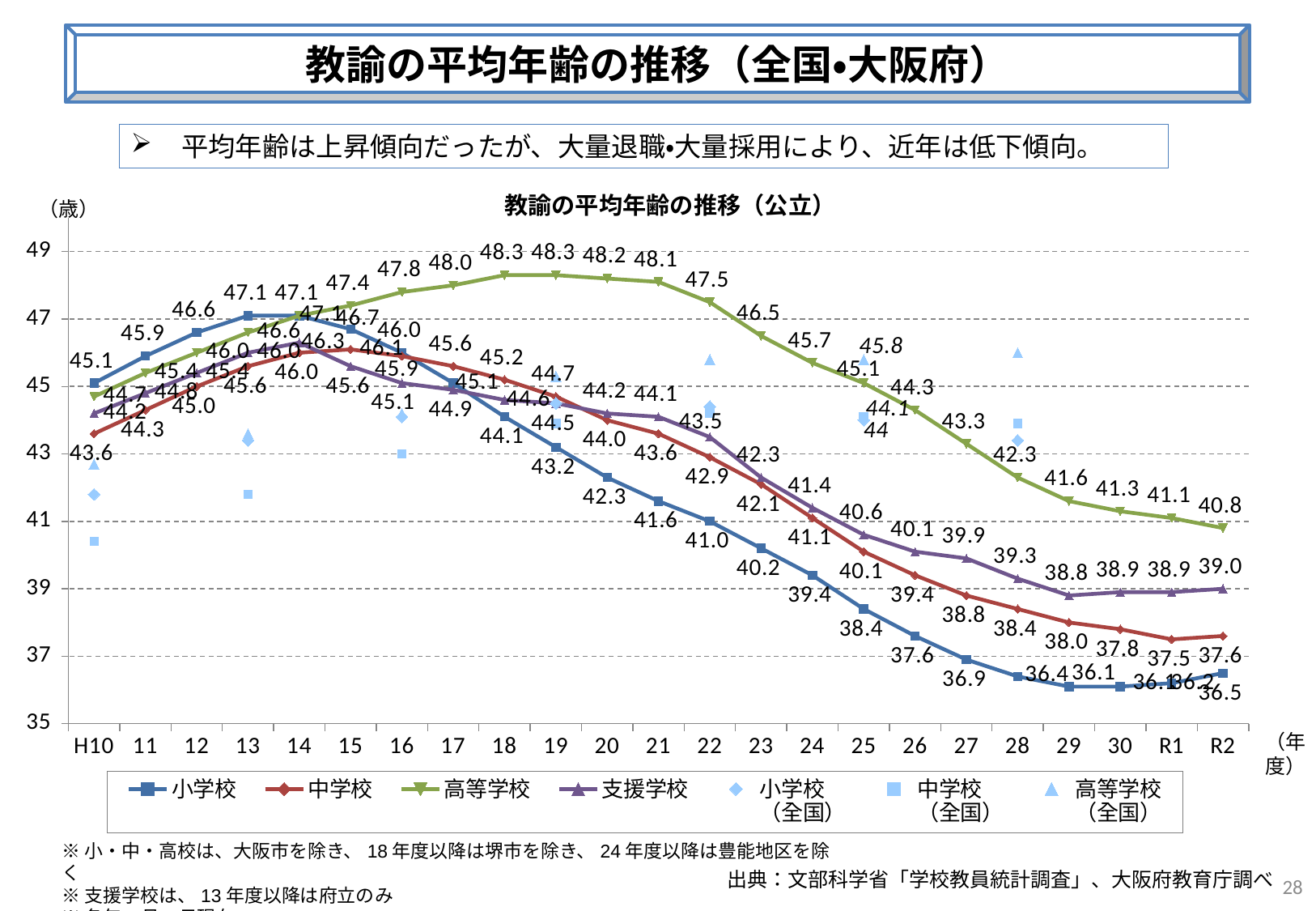

教諭の平均年齢の推移（全国・大阪府）
　平均年齢は上昇傾向だったが、大量退職・大量採用により、近年は低下傾向。
教諭の平均年齢の推移（公立）
（歳）

### Chart

| Category | 小学校 | 中学校 | 高等学校 | 支援学校 | 小学校
（全国） | 中学校
（全国） | 高等学校
（全国） |
|---|---|---|---|---|---|---|---|
| H10 | 45.1 | 43.6 | 44.7 | 44.2 | 41.8 | 40.4 | 42.7 |
| 11 | 45.9 | 44.3 | 45.4 | 44.8 | None | None | None |
| 12 | 46.6 | 45.0 | 46.0 | 45.4 | None | None | None |
| 13 | 47.1 | 45.6 | 46.6 | 46.0 | 43.4 | 41.8 | 43.6 |
| 14 | 47.1 | 46.0 | 47.1 | 46.3 | None | None | None |
| 15 | 46.7 | 46.1 | 47.4 | 45.6 | None | None | None |
| 16 | 46.0 | 45.9 | 47.8 | 45.1 | 44.1 | 43.0 | 44.2 |
| 17 | 45.1 | 45.6 | 48.0 | 44.9 | None | None | None |
| 18 | 44.1 | 45.2 | 48.3 | 44.6 | None | None | None |
| 19 | 43.2 | 44.7 | 48.3 | 44.5 | 44.5 | 43.9 | 45.3 |
| 20 | 42.3 | 44.0 | 48.2 | 44.2 | None | None | None |
| 21 | 41.6 | 43.6 | 48.1 | 44.1 | None | None | None |
| 22 | 41.0 | 42.9 | 47.5 | 43.5 | 44.4 | 44.2 | 45.8 |
| 23 | 40.2 | 42.1 | 46.5 | 42.3 | None | None | None |
| 24 | 39.4 | 41.1 | 45.7 | 41.4 | None | None | None |
| 25 | 38.4 | 40.1 | 45.1 | 40.6 | 44.0 | 44.1 | 45.8 |
| 26 | 37.6 | 39.4 | 44.3 | 40.1 | None | None | None |
| 27 | 36.9 | 38.8 | 43.3 | 39.9 | None | None | None |
| 28 | 36.4 | 38.4 | 42.3 | 39.3 | 43.4 | 43.9 | 46.0 |
| 29 | 36.1 | 38.0 | 41.6 | 38.8 | None | None | None |
| 30 | 36.1 | 37.8 | 41.3 | 38.9 | None | None | None |
| R1 | 36.2 | 37.5 | 41.1 | 38.9 | None | None | None |
| R2 | 36.5 | 37.6 | 40.8 | 39.0 | None | None | None |
（年度）
※小・中・高校は、大阪市を除き、18年度以降は堺市を除き、24年度以降は豊能地区を除く
※支援学校は、13年度以降は府立のみ
※各年5月1日現在
出典：文部科学省「学校教員統計調査」、大阪府教育庁調べ
28